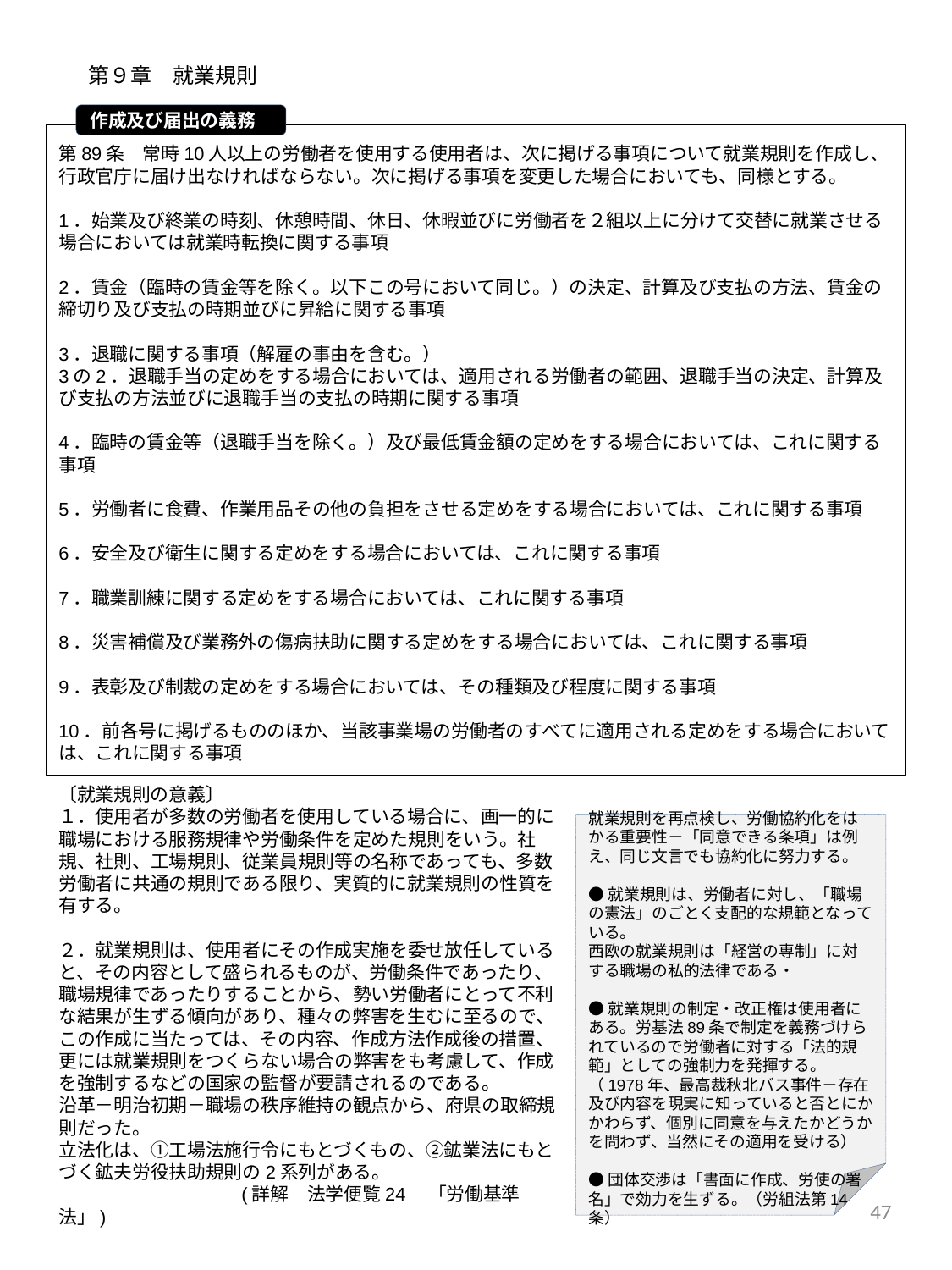

第９章　就業規則
作成及び届出の義務

第89条　常時10人以上の労働者を使用する使用者は、次に掲げる事項について就業規則を作成し、行政官庁に届け出なければならない。次に掲げる事項を変更した場合においても、同様とする。

1．始業及び終業の時刻、休憩時間、休日、休暇並びに労働者を２組以上に分けて交替に就業させる場合においては就業時転換に関する事項

2．賃金（臨時の賃金等を除く。以下この号において同じ。）の決定、計算及び支払の方法、賃金の締切り及び支払の時期並びに昇給に関する事項

3．退職に関する事項（解雇の事由を含む。）
3の2．退職手当の定めをする場合においては、適用される労働者の範囲、退職手当の決定、計算及び支払の方法並びに退職手当の支払の時期に関する事項

4．臨時の賃金等（退職手当を除く。）及び最低賃金額の定めをする場合においては、これに関する事項

5．労働者に食費、作業用品その他の負担をさせる定めをする場合においては、これに関する事項

6．安全及び衛生に関する定めをする場合においては、これに関する事項

7．職業訓練に関する定めをする場合においては、これに関する事項

8．災害補償及び業務外の傷病扶助に関する定めをする場合においては、これに関する事項

9．表彰及び制裁の定めをする場合においては、その種類及び程度に関する事項

10．前各号に掲げるもののほか、当該事業場の労働者のすべてに適用される定めをする場合においては、これに関する事項

〔就業規則の意義〕
１．使用者が多数の労働者を使用している場合に、画一的に職場における服務規律や労働条件を定めた規則をいう。社規、社則、工場規則、従業員規則等の名称であっても、多数労働者に共通の規則である限り、実質的に就業規則の性質を有する。

２．就業規則は、使用者にその作成実施を委せ放任していると、その内容として盛られるものが、労働条件であったり、職場規律であったりすることから、勢い労働者にとって不利な結果が生ずる傾向があり、種々の弊害を生むに至るので、この作成に当たっては、その内容、作成方法作成後の措置、更には就業規則をつくらない場合の弊害をも考慮して、作成を強制するなどの国家の監督が要請されるのである。
沿革－明治初期－職場の秩序維持の観点から、府県の取締規則だった。
立法化は、①工場法施行令にもとづくもの、②鉱業法にもとづく鉱夫労役扶助規則の2系列がある。
                                    (詳解　法学便覧24　「労働基準法」)

就業規則を再点検し、労働協約化をはかる重要性－「同意できる条項」は例え、同じ文言でも協約化に努力する。

●就業規則は、労働者に対し、「職場の憲法」のごとく支配的な規範となっている。
西欧の就業規則は「経営の専制」に対する職場の私的法律である・

●就業規則の制定・改正権は使用者にある。労基法89条で制定を義務づけられているので労働者に対する「法的規範」としての強制力を発揮する。（1978年、最高裁秋北バス事件－存在及び内容を現実に知っていると否とにかかわらず、個別に同意を与えたかどうかを問わず、当然にその適用を受ける）

●団体交渉は「書面に作成、労使の署名」で効力を生ずる。（労組法第14条）
47